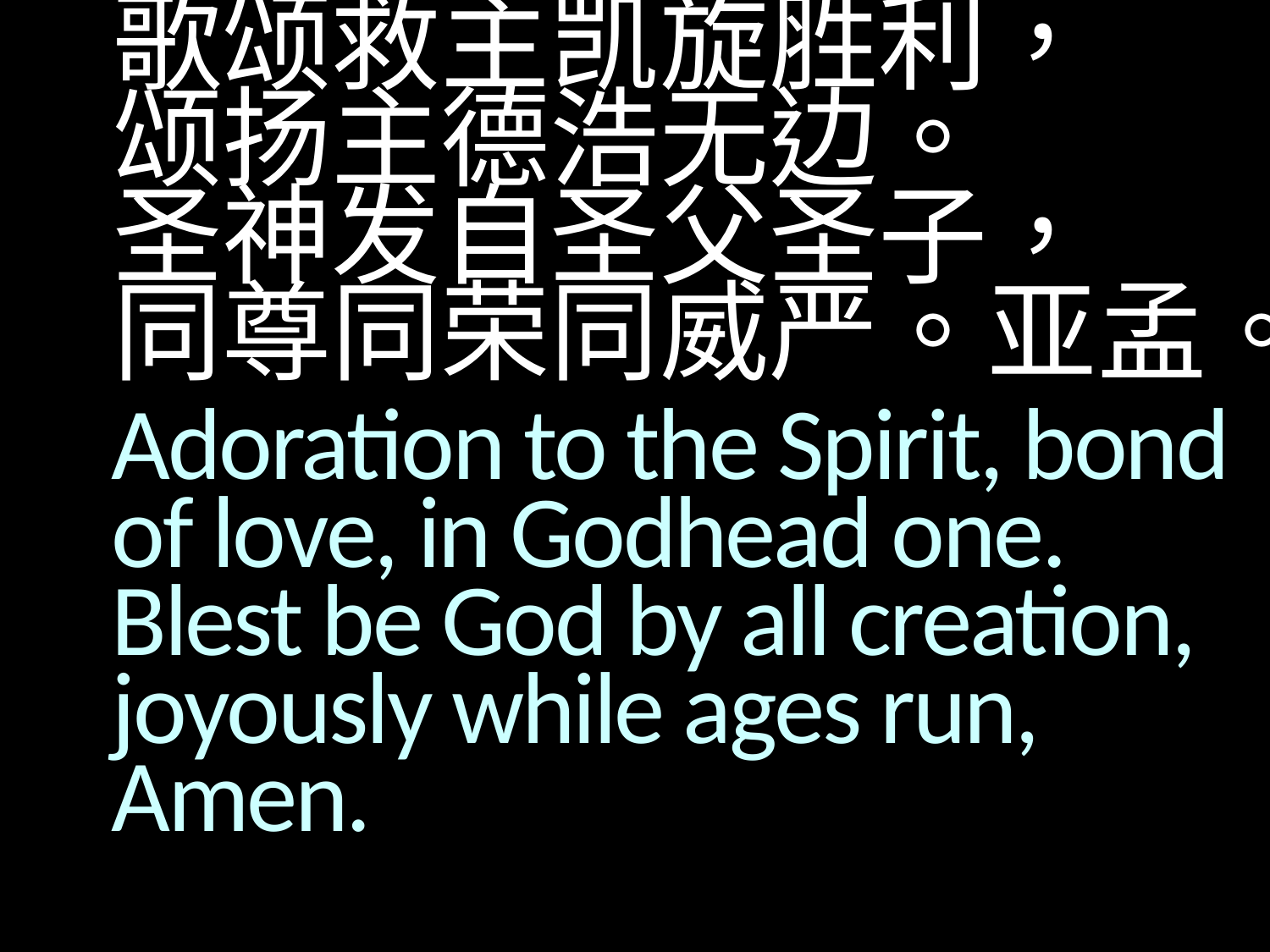

歌颂救主凯旋胜利，
颂扬主德浩无边。
圣神发自圣父圣子，
同尊同荣同威严。亚孟。
Adoration to the Spirit, bond of love, in Godhead one.
Blest be God by all creation, joyously while ages run, Amen.